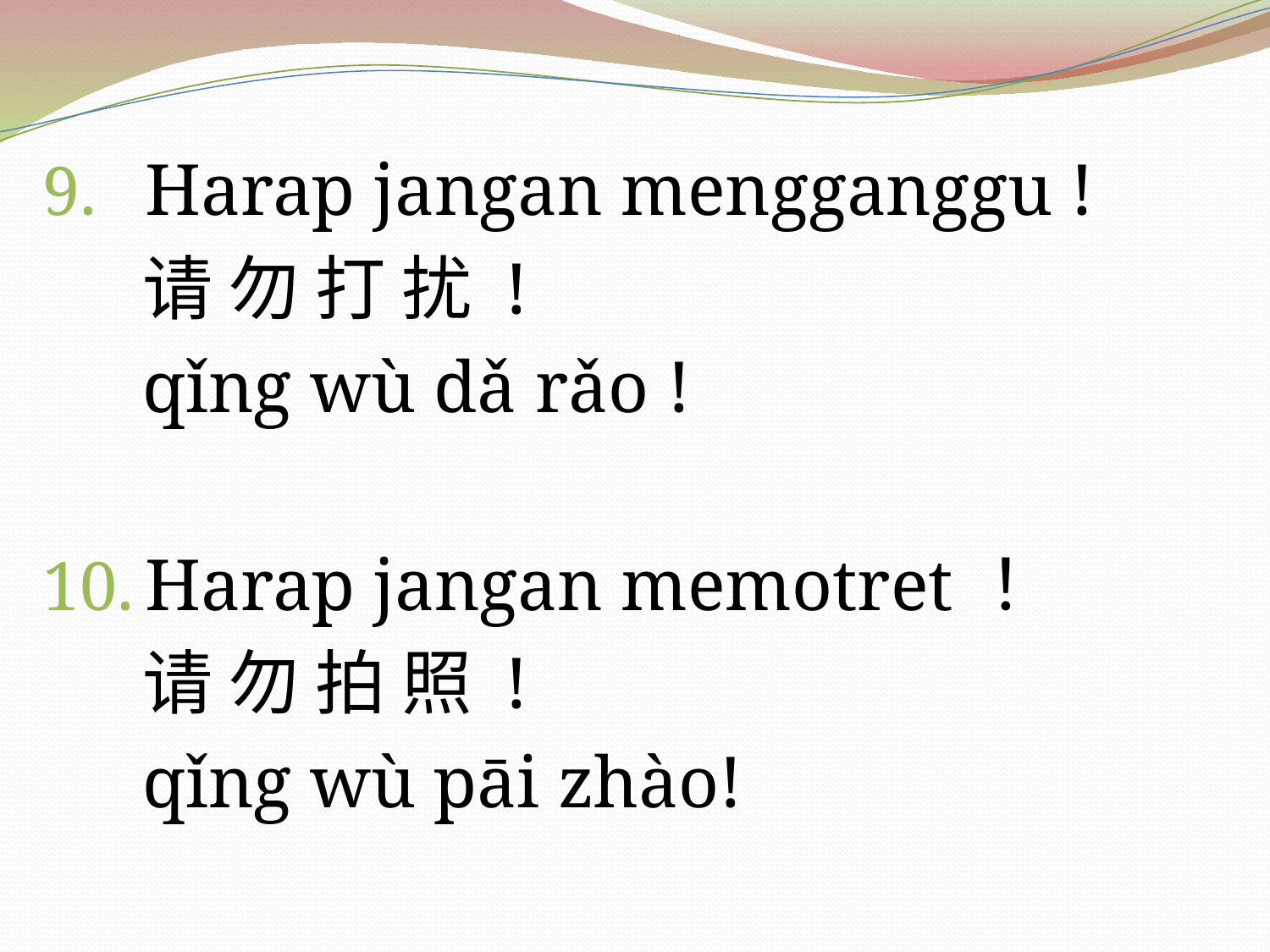

Harap jangan mengganggu !
请 勿 打 扰 !
qǐng wù dǎ rǎo !

Harap jangan memotret ！
请 勿 拍 照 !
qǐng wù pāi zhào!